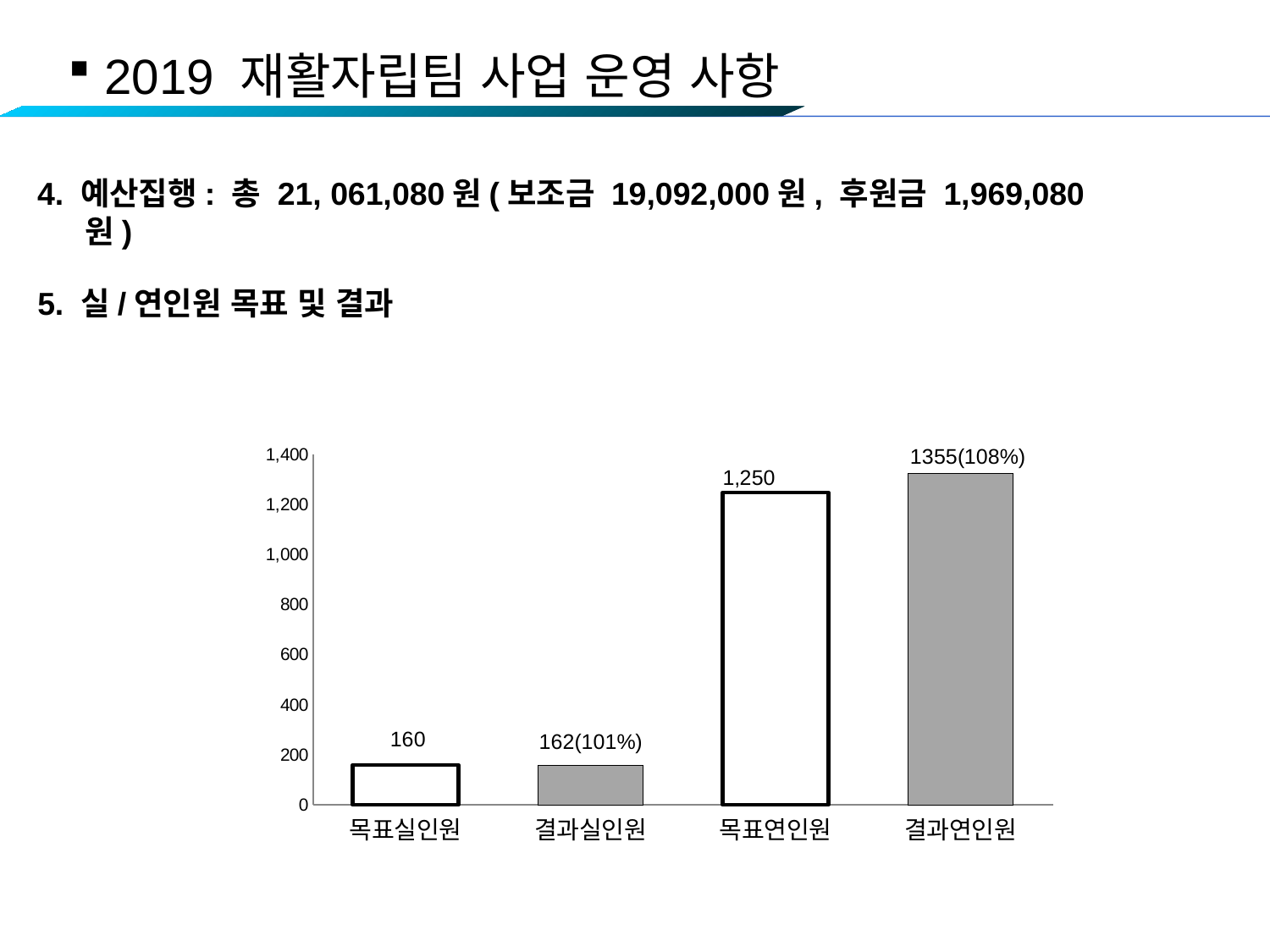

2019 재활자립팀 사업 운영 사항

4. 예산집행: 총 21, 061,080원(보조금 19,092,000원, 후원금 1,969,080원)

5. 실/연인원 목표 및 결과

### Chart

| Category |  |
|---|---|
| 목표실인원 | 160.0 |
| 결과실인원 | 157.0 |
| 목표연인원 | 1250.0 |
| 결과연인원 | 1325.0 |